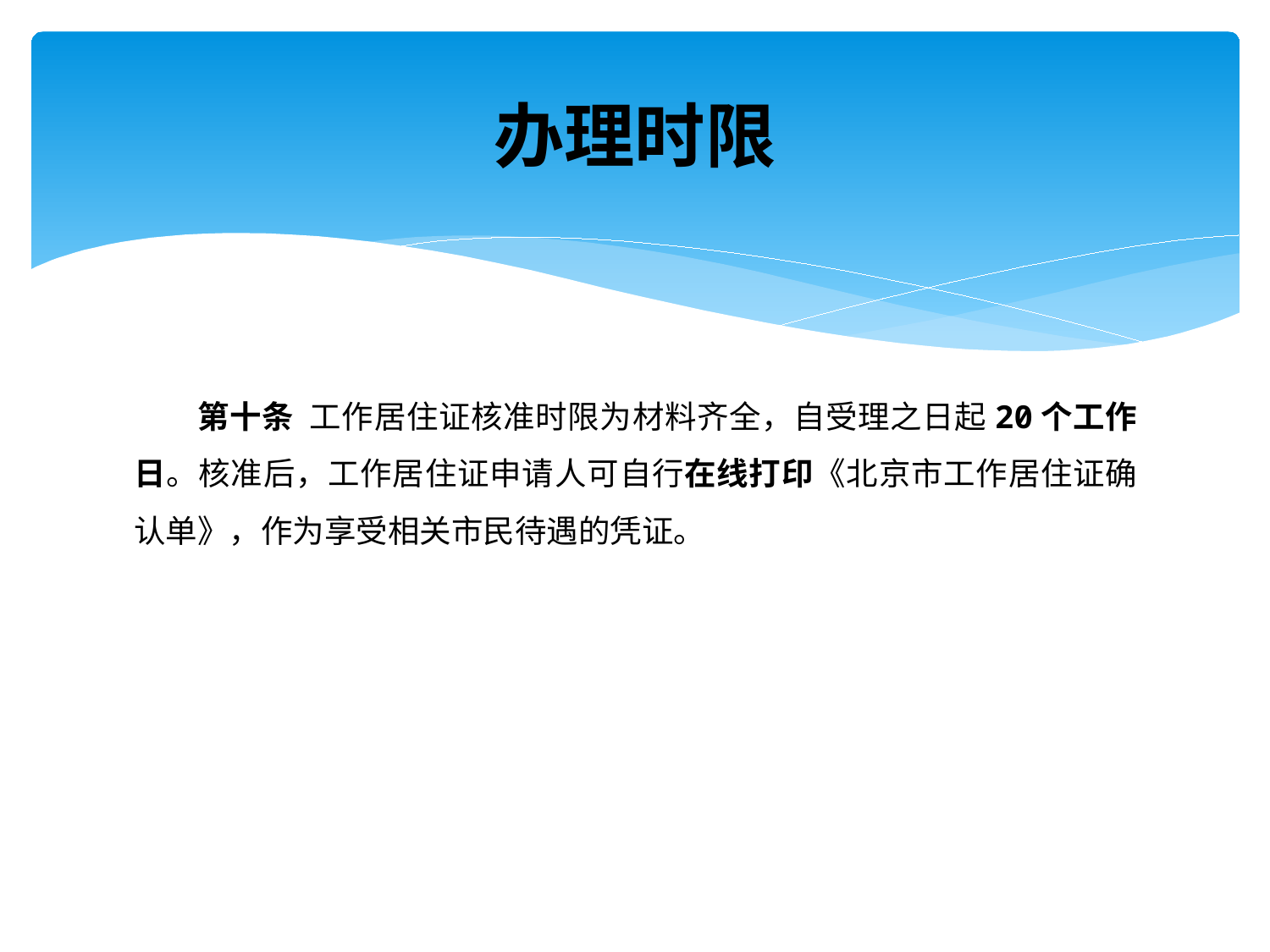

# 办理时限
第十条  工作居住证核准时限为材料齐全，自受理之日起20个工作日。核准后，工作居住证申请人可自行在线打印《北京市工作居住证确认单》，作为享受相关市民待遇的凭证。